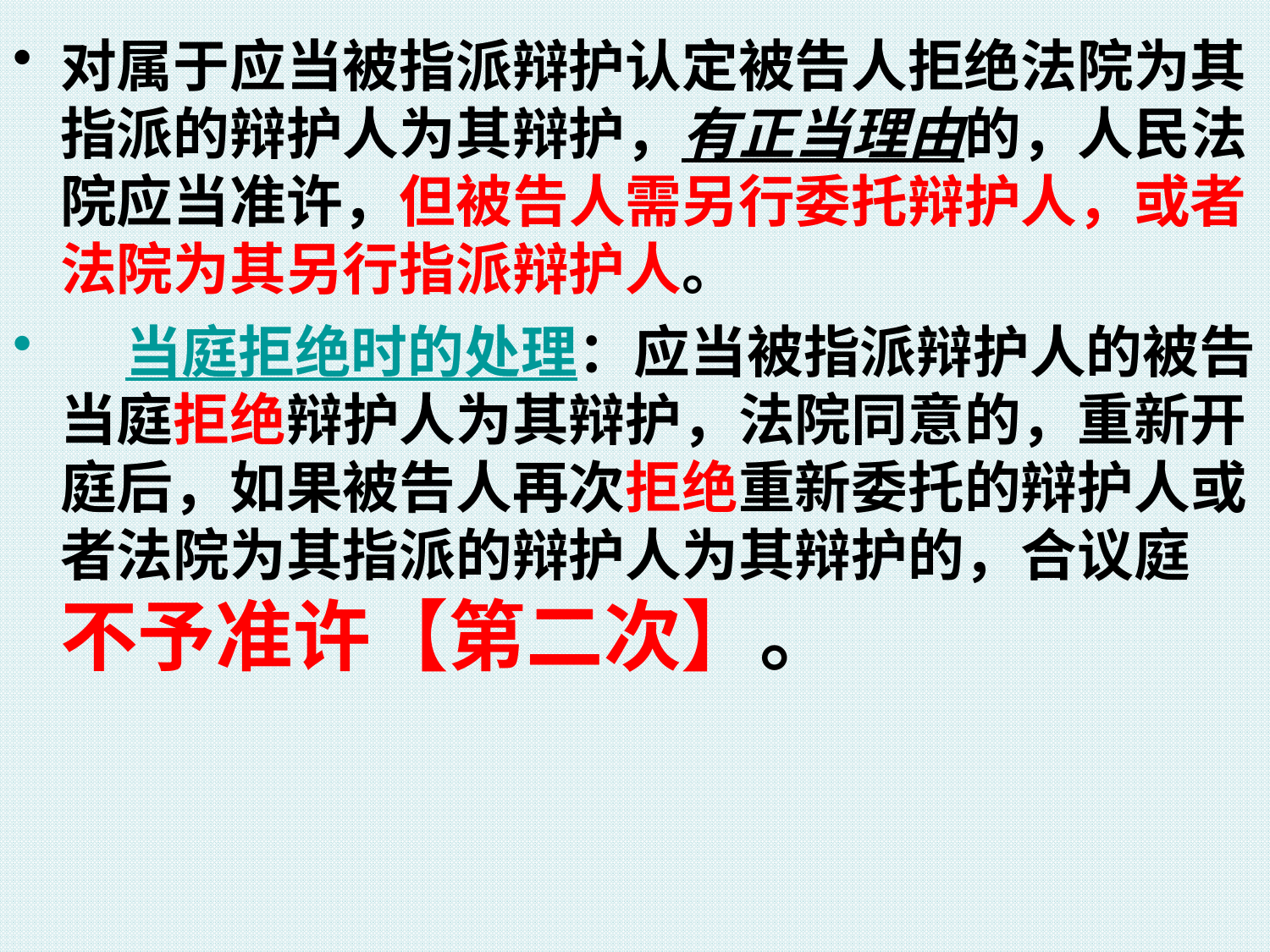

对属于应当被指派辩护认定被告人拒绝法院为其指派的辩护人为其辩护，有正当理由的，人民法院应当准许，但被告人需另行委托辩护人，或者法院为其另行指派辩护人。
    当庭拒绝时的处理：应当被指派辩护人的被告当庭拒绝辩护人为其辩护，法院同意的，重新开庭后，如果被告人再次拒绝重新委托的辩护人或者法院为其指派的辩护人为其辩护的，合议庭不予准许【第二次】。